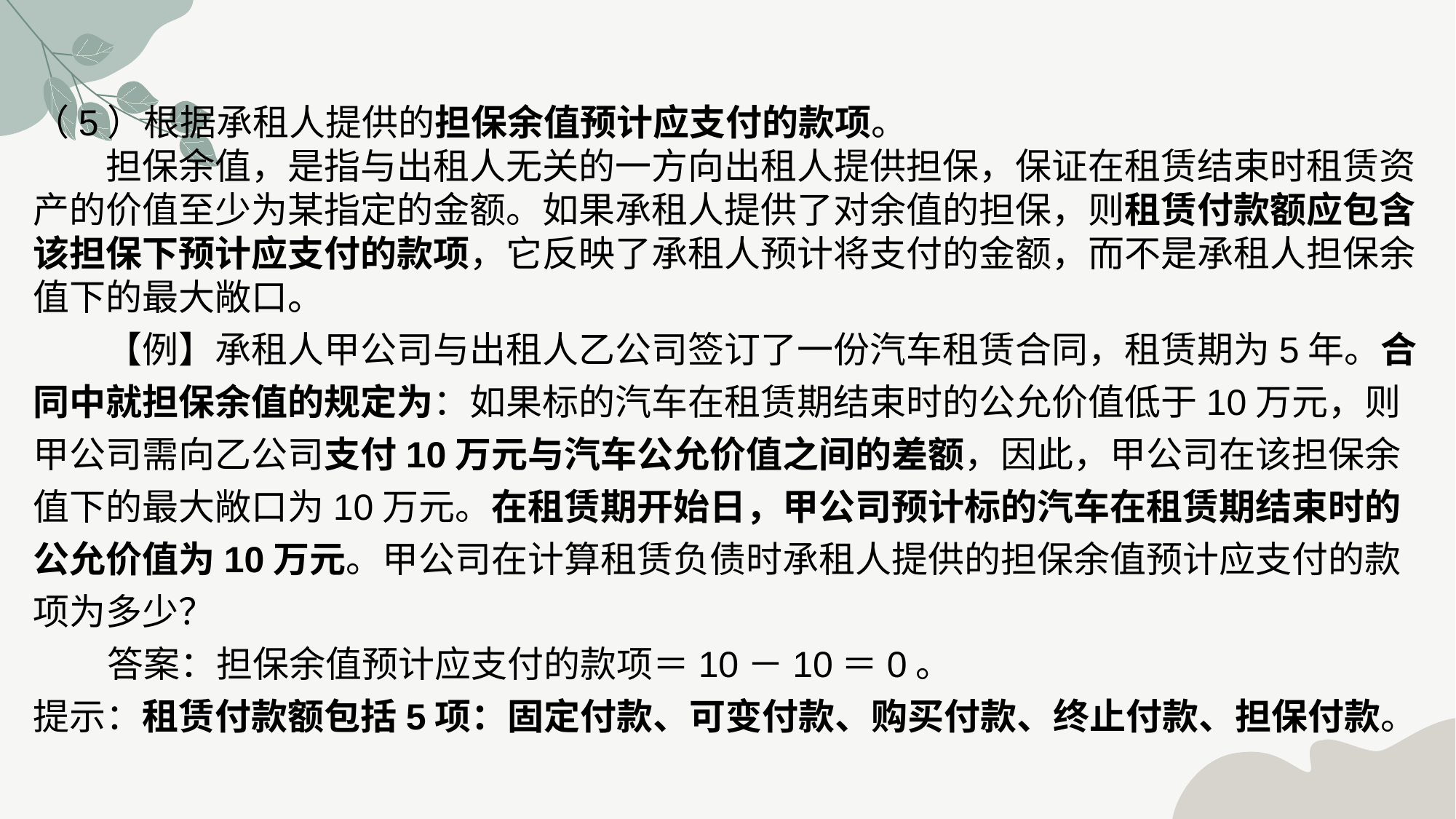

（5）根据承租人提供的担保余值预计应支付的款项。　　担保余值，是指与出租人无关的一方向出租人提供担保，保证在租赁结束时租赁资产的价值至少为某指定的金额。如果承租人提供了对余值的担保，则租赁付款额应包含该担保下预计应支付的款项，它反映了承租人预计将支付的金额，而不是承租人担保余值下的最大敞口。　　【例】承租人甲公司与出租人乙公司签订了一份汽车租赁合同，租赁期为5年。合同中就担保余值的规定为：如果标的汽车在租赁期结束时的公允价值低于10万元，则甲公司需向乙公司支付10万元与汽车公允价值之间的差额，因此，甲公司在该担保余值下的最大敞口为10万元。在租赁期开始日，甲公司预计标的汽车在租赁期结束时的公允价值为10万元。甲公司在计算租赁负债时承租人提供的担保余值预计应支付的款项为多少？
        答案：担保余值预计应支付的款项＝10－10＝0。提示：租赁付款额包括5项：固定付款、可变付款、购买付款、终止付款、担保付款。